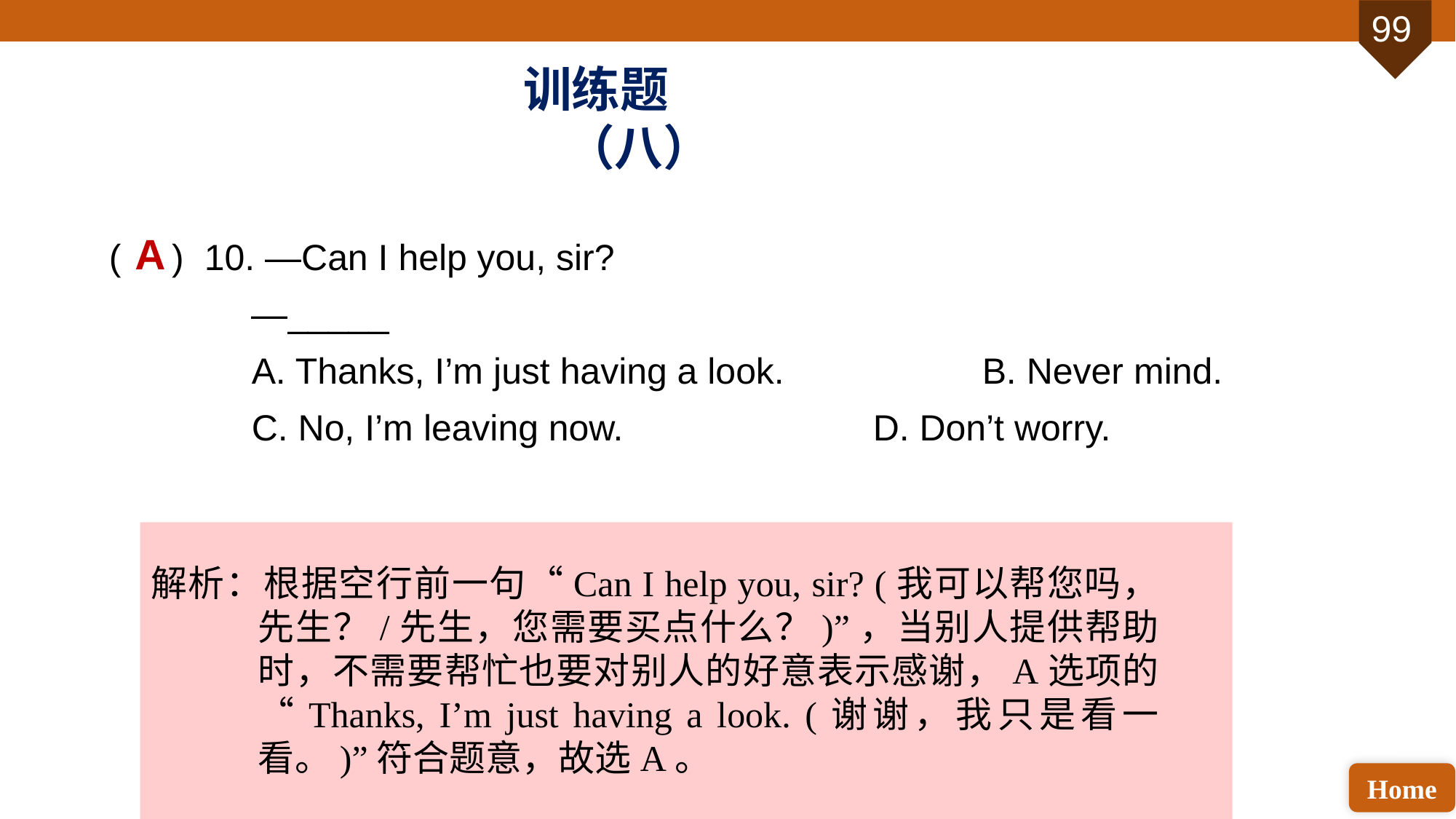

训练题（八）
(     )  10. —Can I help you, sir?
              —_____
              A. Thanks, I’m just having a look. 		B. Never mind.
              C. No, I’m leaving now. 			D. Don’t worry.
A

解析：根据空行前一句“Can I help you, sir? (我可以帮您吗，先生？/先生，您需要买点什么？)”，当别人提供帮助时，不需要帮忙也要对别人的好意表示感谢，A选项的“Thanks, I’m just having a look. (谢谢，我只是看一看。)”符合题意，故选A。